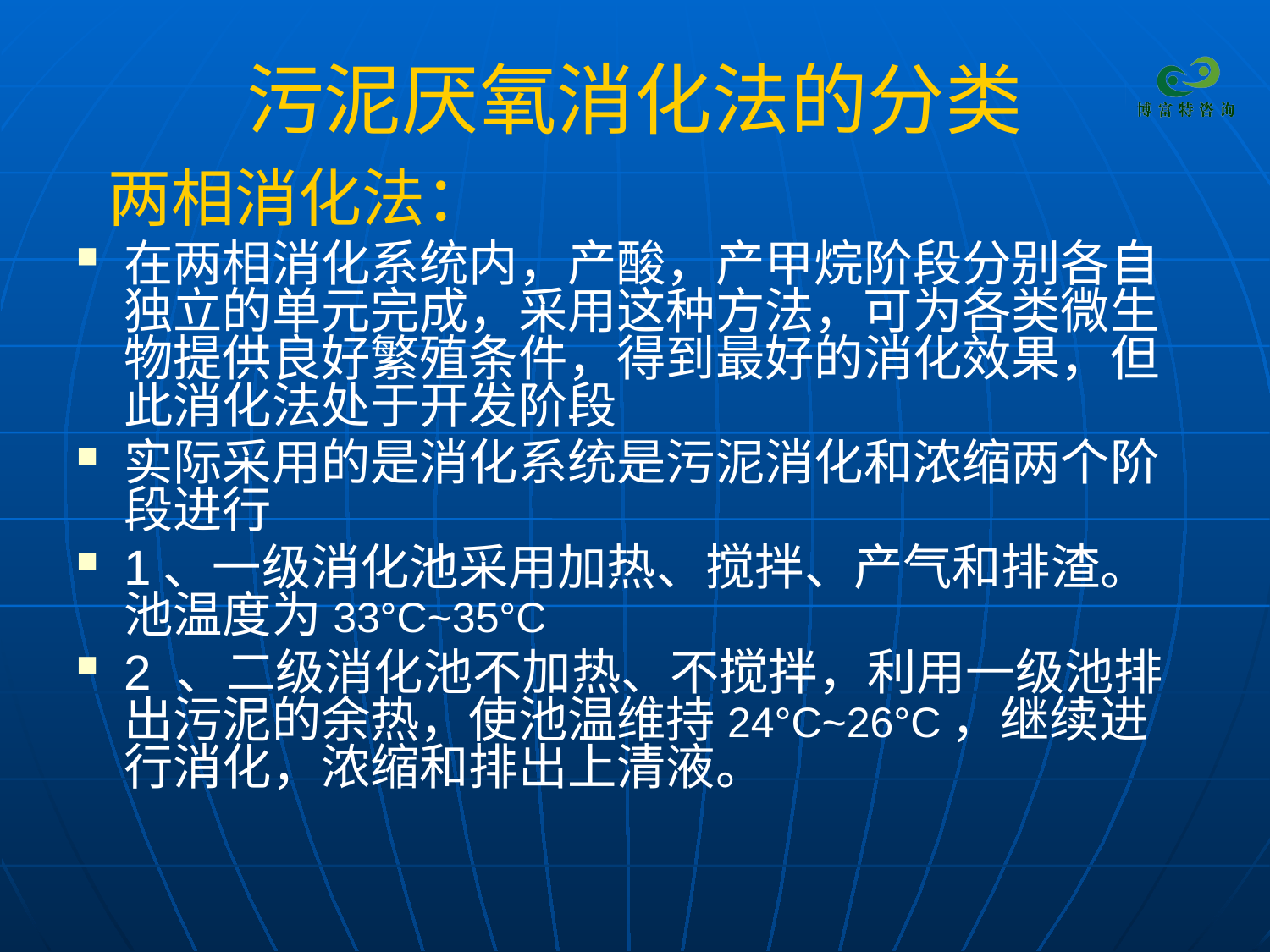

# 污泥厌氧消化法的分类
   两相消化法：
在两相消化系统内，产酸，产甲烷阶段分别各自独立的单元完成，采用这种方法，可为各类微生物提供良好繁殖条件，得到最好的消化效果，但此消化法处于开发阶段
实际采用的是消化系统是污泥消化和浓缩两个阶段进行
1、一级消化池采用加热、搅拌、产气和排渣。池温度为33°C~35°C
2 、二级消化池不加热、不搅拌，利用一级池排出污泥的余热，使池温维持24°C~26°C，继续进行消化，浓缩和排出上清液。